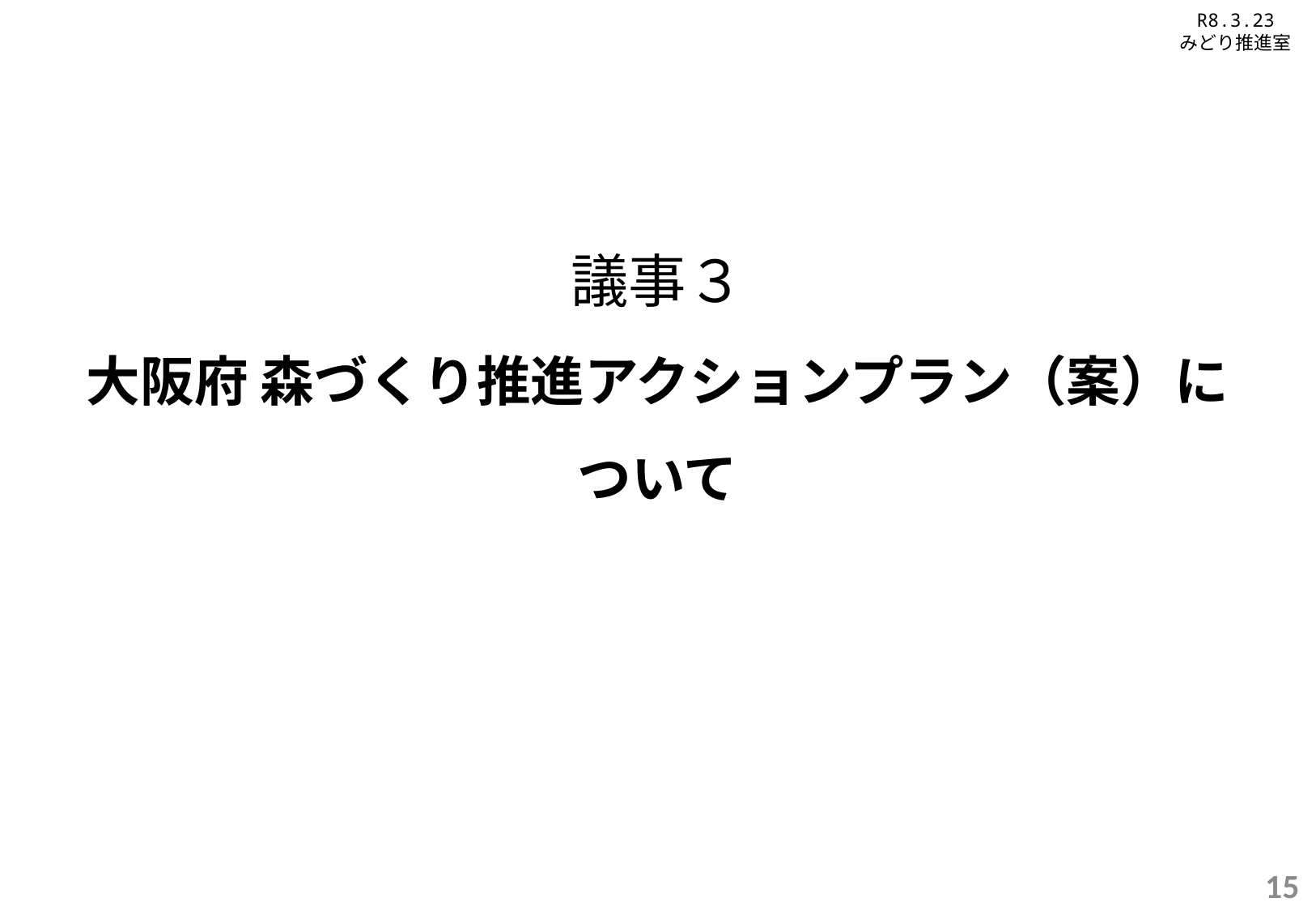

R8.3.23
みどり推進室
# 議事３ 大阪府 森づくり推進アクションプラン（案）について
15